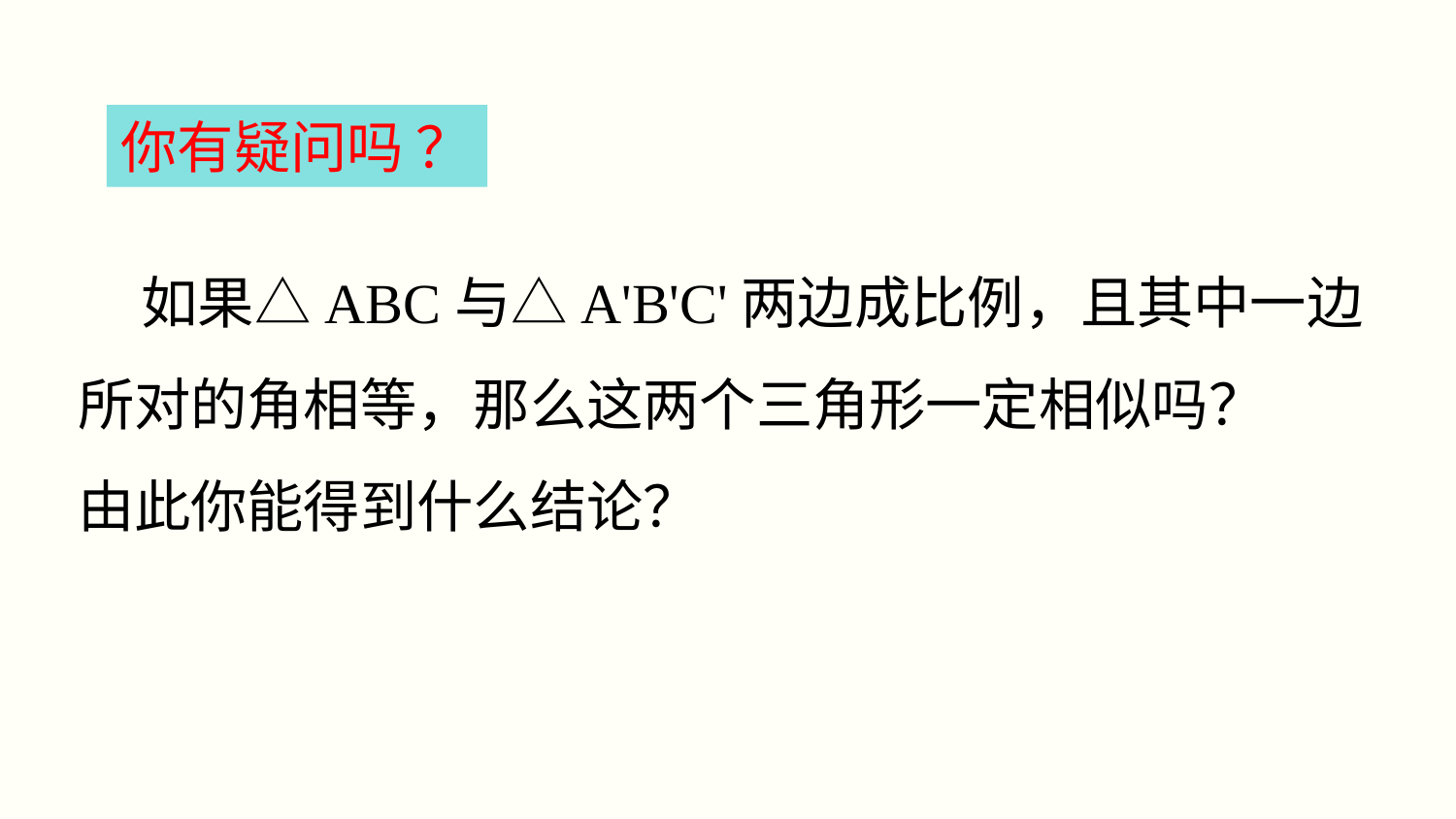

你有疑问吗 ？
    如果△ABC与△A'B'C'两边成比例，且其中一边
所对的角相等，那么这两个三角形一定相似吗？
由此你能得到什么结论？